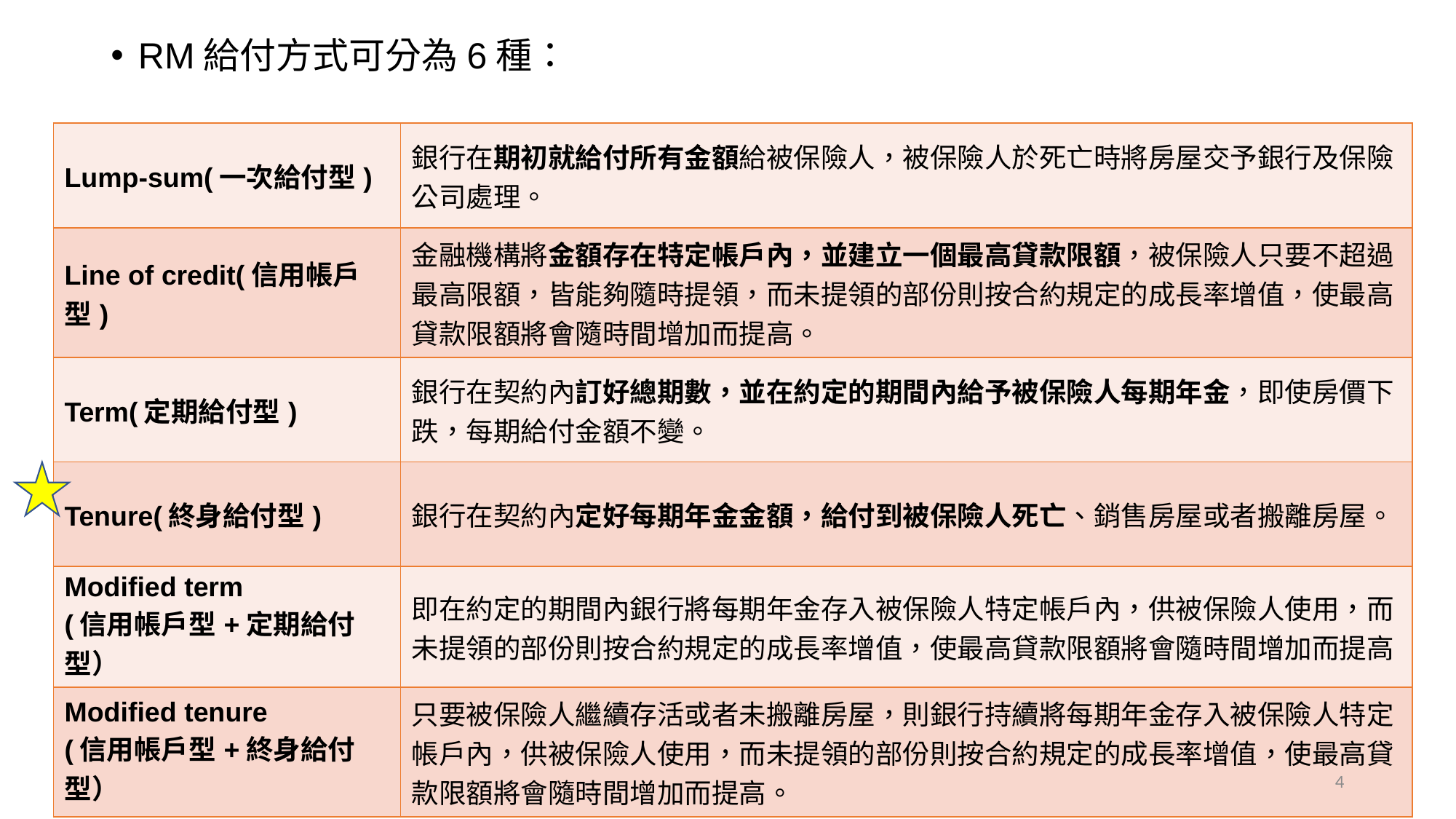

RM給付方式可分為6種：

| Lump-sum(一次給付型) | 銀行在期初就給付所有金額給被保險人，被保險人於死亡時將房屋交予銀行及保險公司處理。 |
| --- | --- |
| Line of credit(信用帳戶型) | 金融機構將金額存在特定帳戶內，並建立一個最高貸款限額，被保險人只要不超過最高限額，皆能夠隨時提領，而未提領的部份則按合約規定的成長率增值，使最高貸款限額將會隨時間增加而提高。 |
| Term(定期給付型) | 銀行在契約內訂好總期數，並在約定的期間內給予被保險人每期年金，即使房價下跌，每期給付金額不變。 |
| Tenure(終身給付型) | 銀行在契約內定好每期年金金額，給付到被保險人死亡、銷售房屋或者搬離房屋。 |
| Modified term (信用帳戶型+定期給付型） | 即在約定的期間內銀行將每期年金存入被保險人特定帳戶內，供被保險人使用，而未提領的部份則按合約規定的成長率增值，使最高貸款限額將會隨時間增加而提高 |
| Modified tenure (信用帳戶型+終身給付型） | 只要被保險人繼續存活或者未搬離房屋，則銀行持續將每期年金存入被保險人特定帳戶內，供被保險人使用，而未提領的部份則按合約規定的成長率增值，使最高貸款限額將會隨時間增加而提高。 |

4